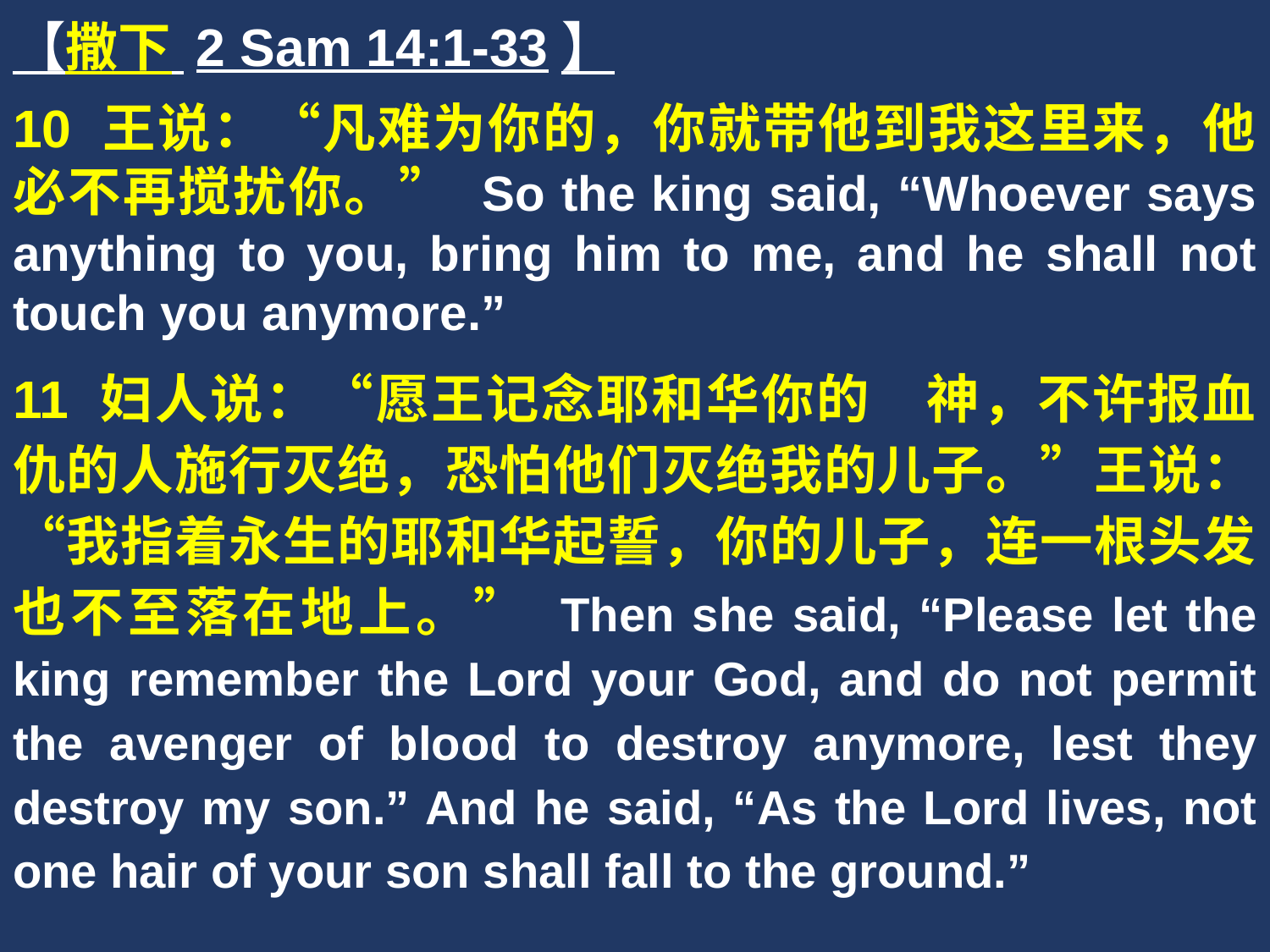

【撒下 2 Sam 14:1-33】
10 王说：“凡难为你的，你就带他到我这里来，他必不再搅扰你。” So the king said, “Whoever says anything to you, bring him to me, and he shall not touch you anymore.”
11 妇人说：“愿王记念耶和华你的　神，不许报血仇的人施行灭绝，恐怕他们灭绝我的儿子。”王说：“我指着永生的耶和华起誓，你的儿子，连一根头发也不至落在地上。” Then she said, “Please let the king remember the Lord your God, and do not permit the avenger of blood to destroy anymore, lest they destroy my son.” And he said, “As the Lord lives, not one hair of your son shall fall to the ground.”